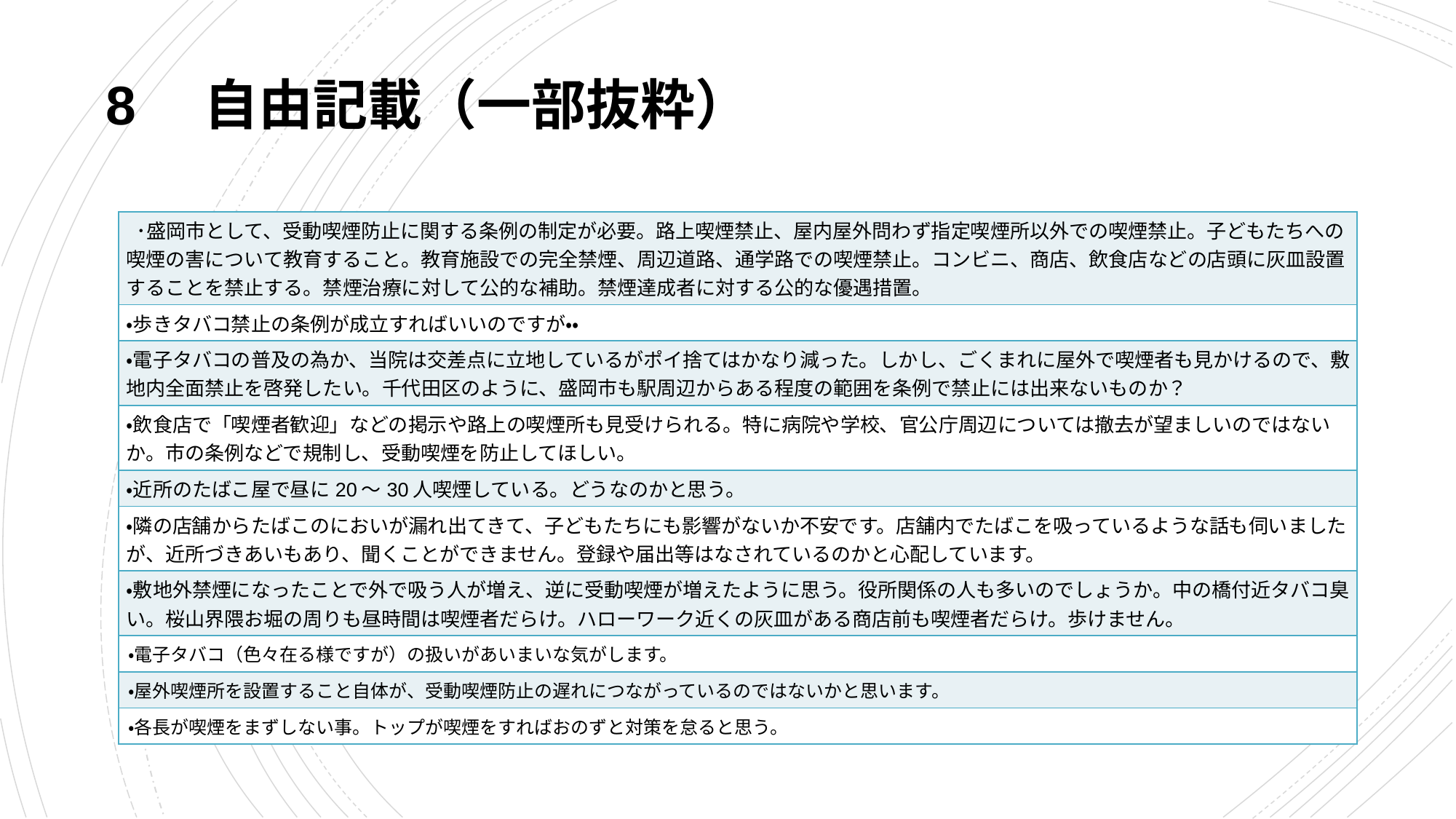

# 8　自由記載（一部抜粋）
| ･盛岡市として、受動喫煙防止に関する条例の制定が必要。路上喫煙禁止、屋内屋外問わず指定喫煙所以外での喫煙禁止。子どもたちへの喫煙の害について教育すること。教育施設での完全禁煙、周辺道路、通学路での喫煙禁止。コンビニ、商店、飲食店などの店頭に灰皿設置することを禁止する。禁煙治療に対して公的な補助。禁煙達成者に対する公的な優遇措置。 |
| --- |
| ・歩きタバコ禁止の条例が成立すればいいのですが・・ |
| ・電子タバコの普及の為か、当院は交差点に立地しているがポイ捨てはかなり減った。しかし、ごくまれに屋外で喫煙者も見かけるので、敷地内全面禁止を啓発したい。千代田区のように、盛岡市も駅周辺からある程度の範囲を条例で禁止には出来ないものか？ |
| ・飲食店で「喫煙者歓迎」などの掲示や路上の喫煙所も見受けられる。特に病院や学校、官公庁周辺については撤去が望ましいのではないか。市の条例などで規制し、受動喫煙を防止してほしい。 |
| ・近所のたばこ屋で昼に20～30人喫煙している。どうなのかと思う。 |
| ・隣の店舗からたばこのにおいが漏れ出てきて、子どもたちにも影響がないか不安です。店舗内でたばこを吸っているような話も伺いましたが、近所づきあいもあり、聞くことができません。登録や届出等はなされているのかと心配しています。 |
| ・敷地外禁煙になったことで外で吸う人が増え、逆に受動喫煙が増えたように思う。役所関係の人も多いのでしょうか。中の橋付近タバコ臭い。桜山界隈お堀の周りも昼時間は喫煙者だらけ。ハローワーク近くの灰皿がある商店前も喫煙者だらけ。歩けません。 |
| ・電子タバコ（色々在る様ですが）の扱いがあいまいな気がします。 |
| ・屋外喫煙所を設置すること自体が、受動喫煙防止の遅れにつながっているのではないかと思います。 |
| ・各長が喫煙をまずしない事。トップが喫煙をすればおのずと対策を怠ると思う。 |